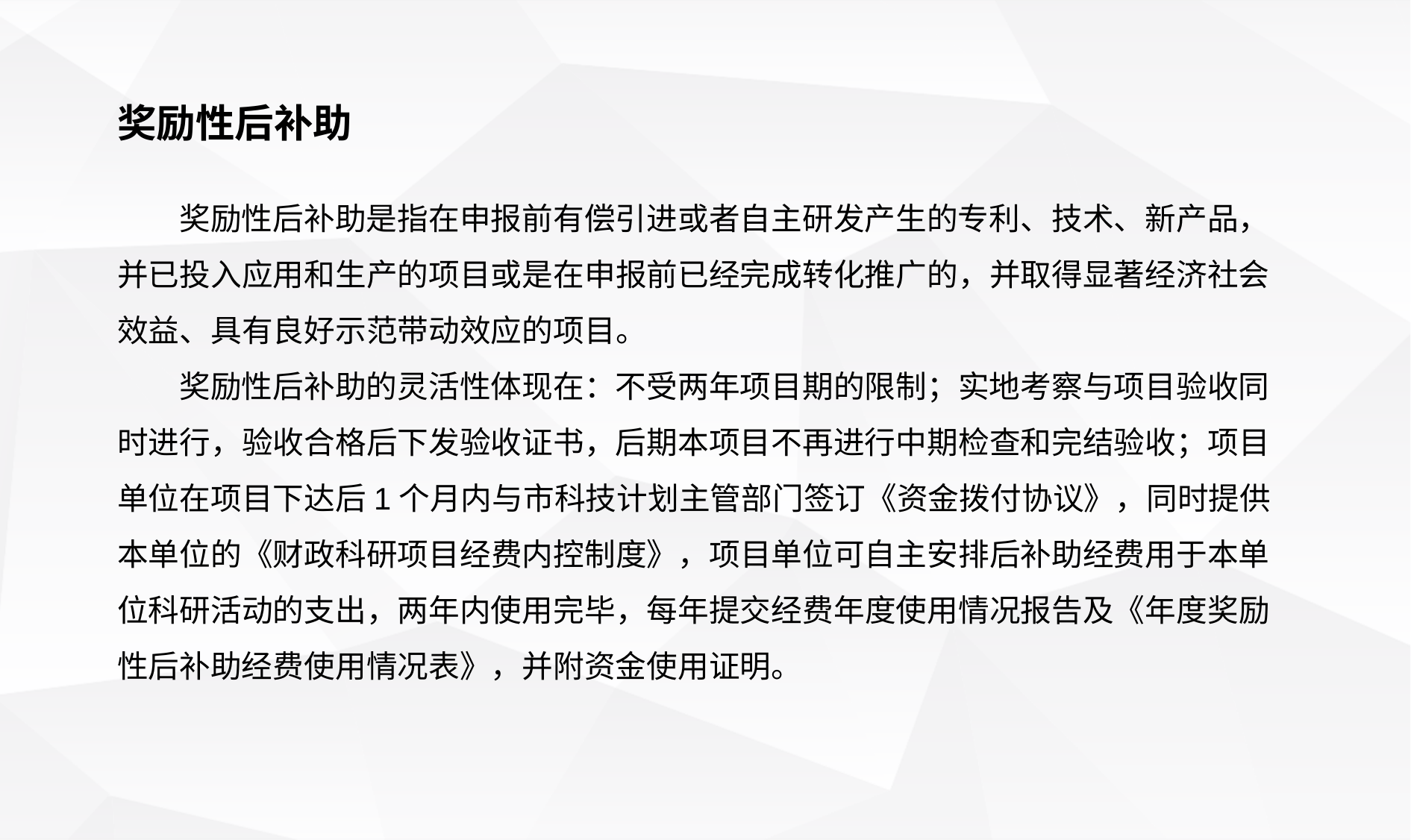

奖励性后补助

奖励性后补助是指在申报前有偿引进或者自主研发产生的专利、技术、新产品，并已投入应用和生产的项目或是在申报前已经完成转化推广的，并取得显著经济社会效益、具有良好示范带动效应的项目。
奖励性后补助的灵活性体现在：不受两年项目期的限制；实地考察与项目验收同时进行，验收合格后下发验收证书，后期本项目不再进行中期检查和完结验收；项目单位在项目下达后1个月内与市科技计划主管部门签订《资金拨付协议》，同时提供本单位的《财政科研项目经费内控制度》，项目单位可自主安排后补助经费用于本单位科研活动的支出，两年内使用完毕，每年提交经费年度使用情况报告及《年度奖励性后补助经费使用情况表》，并附资金使用证明。